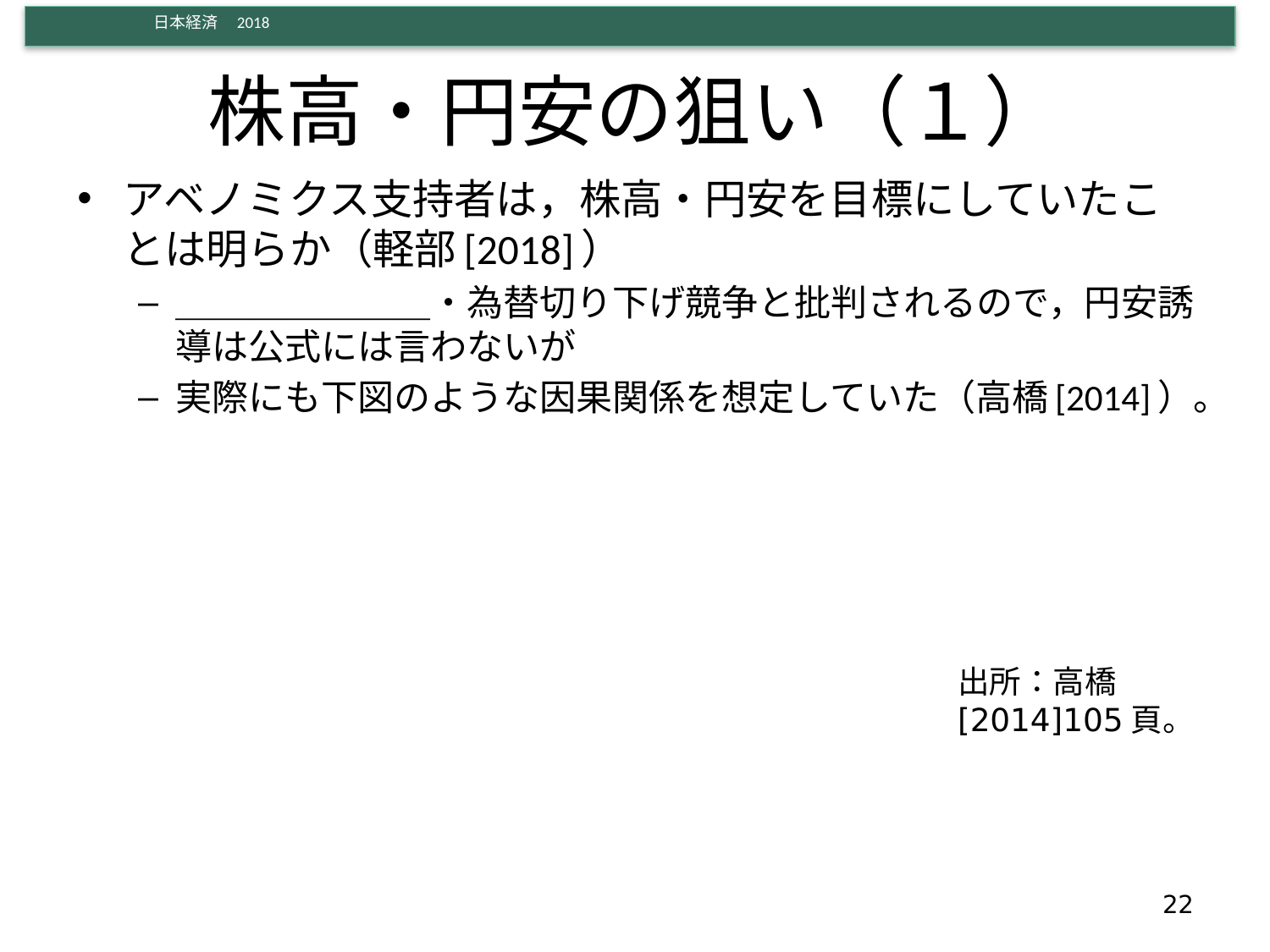

# 株高・円安の狙い（１）
アベノミクス支持者は，株高・円安を目標にしていたことは明らか（軽部[2018]）
＿＿＿＿＿＿＿・為替切り下げ競争と批判されるので，円安誘導は公式には言わないが
実際にも下図のような因果関係を想定していた（高橋[2014]）。

出所：高橋[2014]105頁。
22